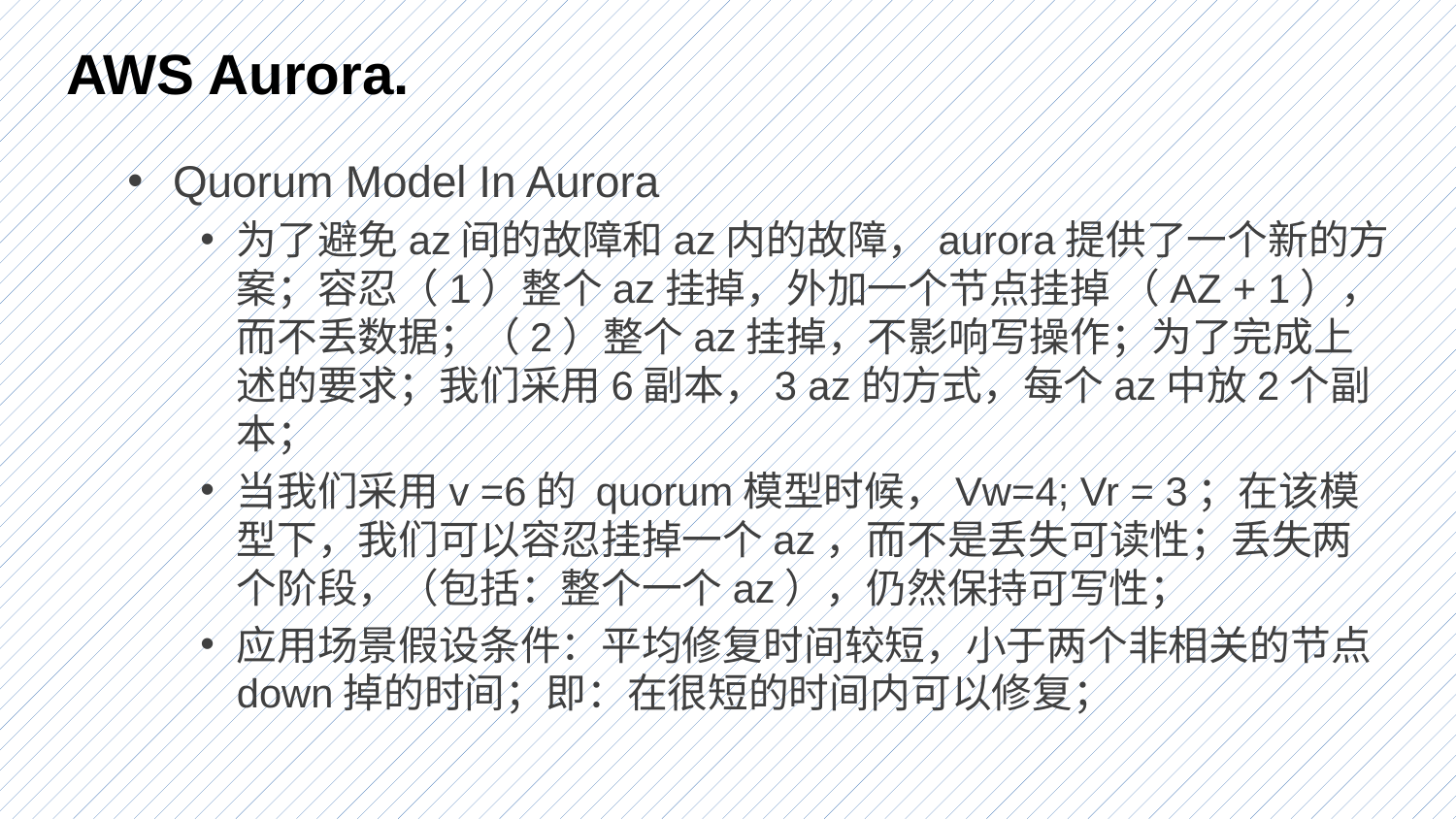

# AWS Aurora.
Quorum Model In Aurora
为了避免az间的故障和az内的故障，aurora提供了一个新的方案；容忍（1）整个az挂掉，外加一个节点挂掉 （AZ + 1），而不丢数据；（2）整个az挂掉，不影响写操作；为了完成上述的要求；我们采用6副本，3 az的方式，每个az中放2个副本；
当我们采用v =6的 quorum模型时候，Vw=4; Vr = 3；在该模型下，我们可以容忍挂掉一个az，而不是丢失可读性；丢失两个阶段，（包括：整个一个az），仍然保持可写性；
应用场景假设条件：平均修复时间较短，小于两个非相关的节点down掉的时间；即：在很短的时间内可以修复；